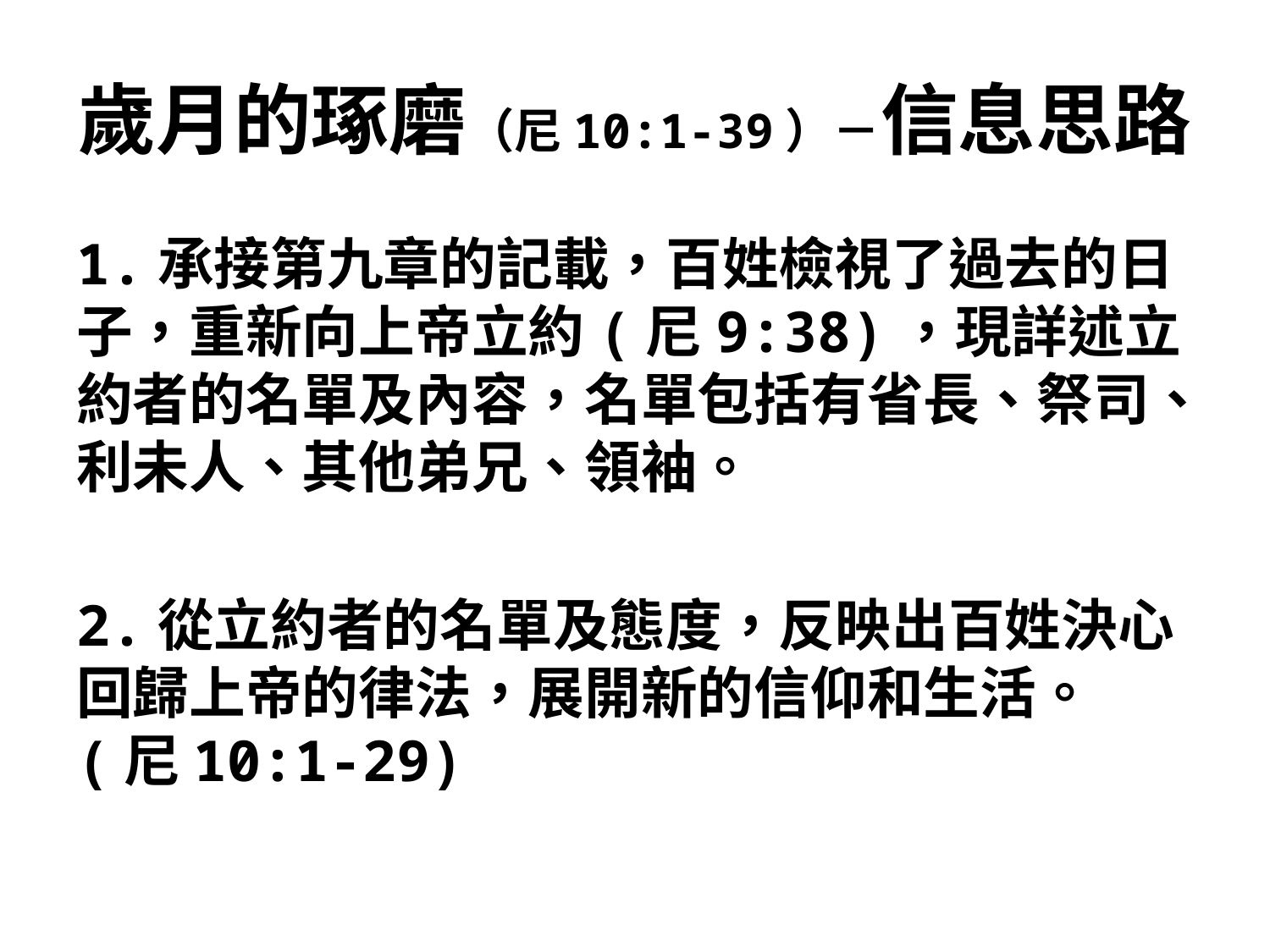

# 歲月的琢磨（尼10:1-39）－信息思路
1.承接第九章的記載，百姓檢視了過去的日子，重新向上帝立約(尼9:38)，現詳述立約者的名單及內容，名單包括有省長、祭司、利未人、其他弟兄、領袖。

2.從立約者的名單及態度，反映出百姓決心回歸上帝的律法，展開新的信仰和生活。(尼10:1-29)